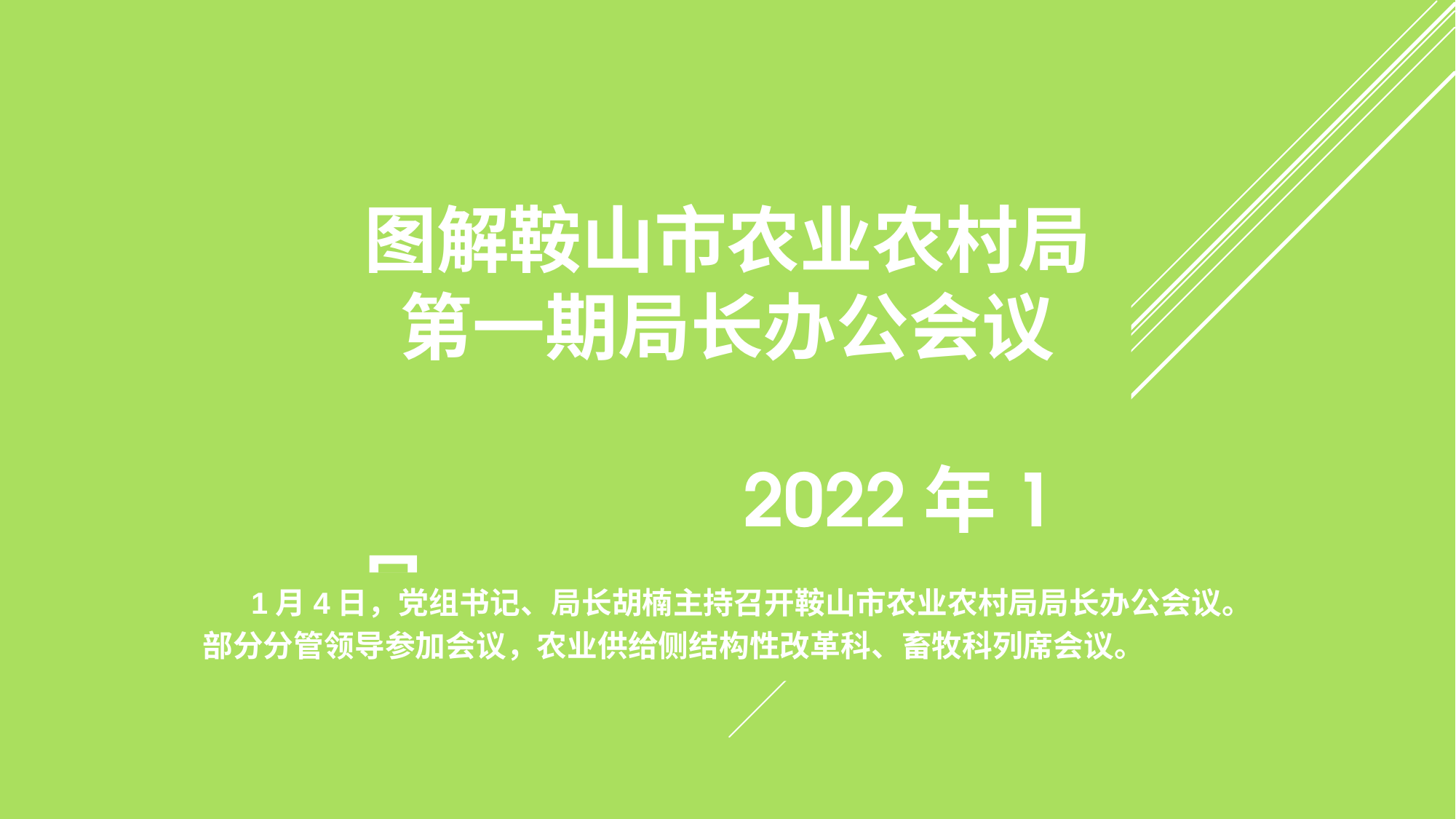

# 图解鞍山市农业农村局第一期局长办公会议
                   2022年1月
1月4日，党组书记、局长胡楠主持召开鞍山市农业农村局局长办公会议。部分分管领导参加会议，农业供给侧结构性改革科、畜牧科列席会议。